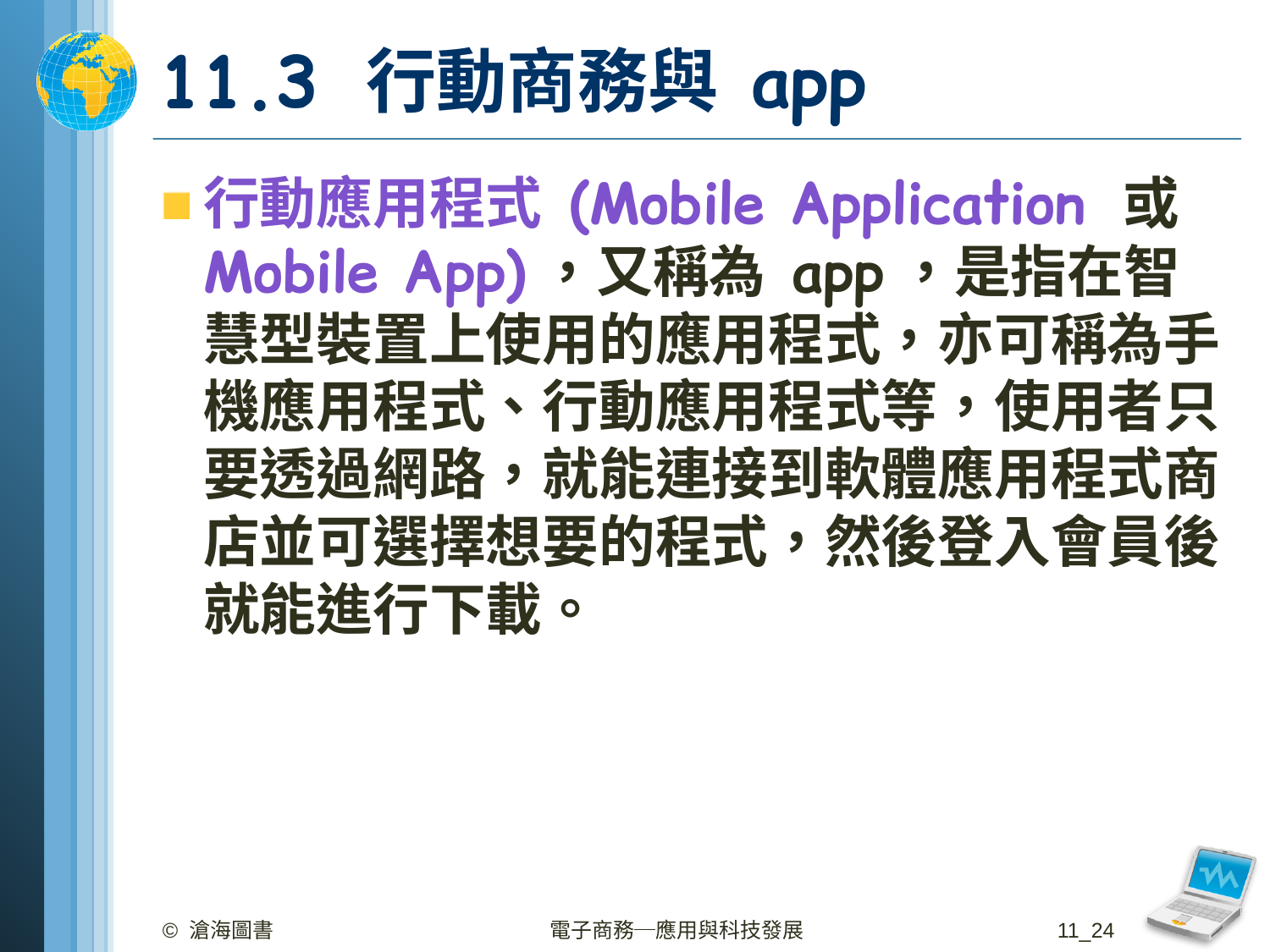

# 11.3 行動商務與 app
行動應用程式 (Mobile Application 或 Mobile App)，又稱為 app，是指在智慧型裝置上使用的應用程式，亦可稱為手機應用程式、行動應用程式等，使用者只要透過網路，就能連接到軟體應用程式商店並可選擇想要的程式，然後登入會員後就能進行下載。
© 滄海圖書
電子商務─應用與科技發展
11_24